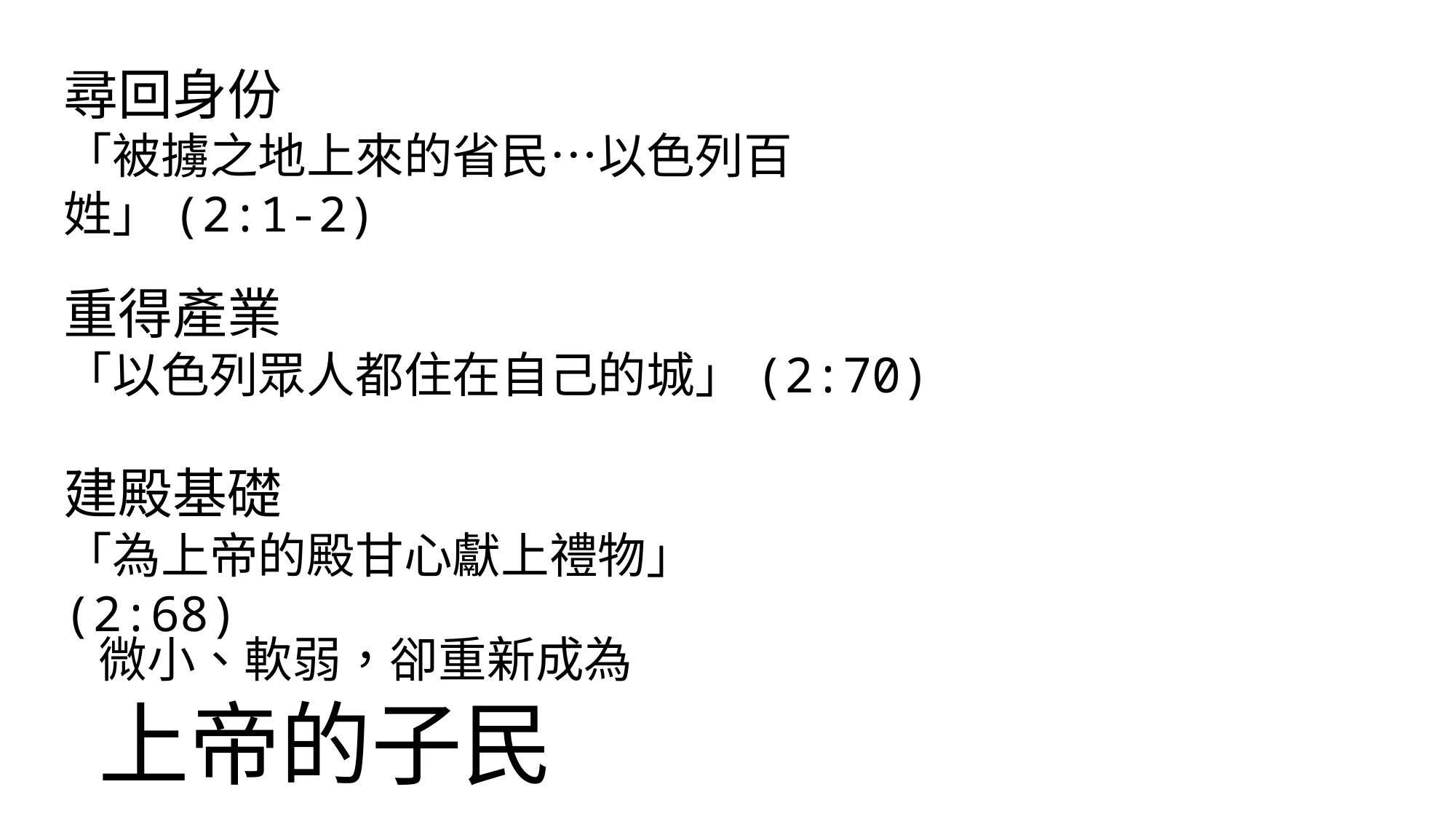

尋回身份
「被擄之地上來的省民…以色列百姓」(2:1-2)
重得產業
「以色列眾人都住在自己的城」(2:70)
建殿基礎
「為上帝的殿甘心獻上禮物」(2:68)
微小、軟弱，卻重新成為
上帝的子民